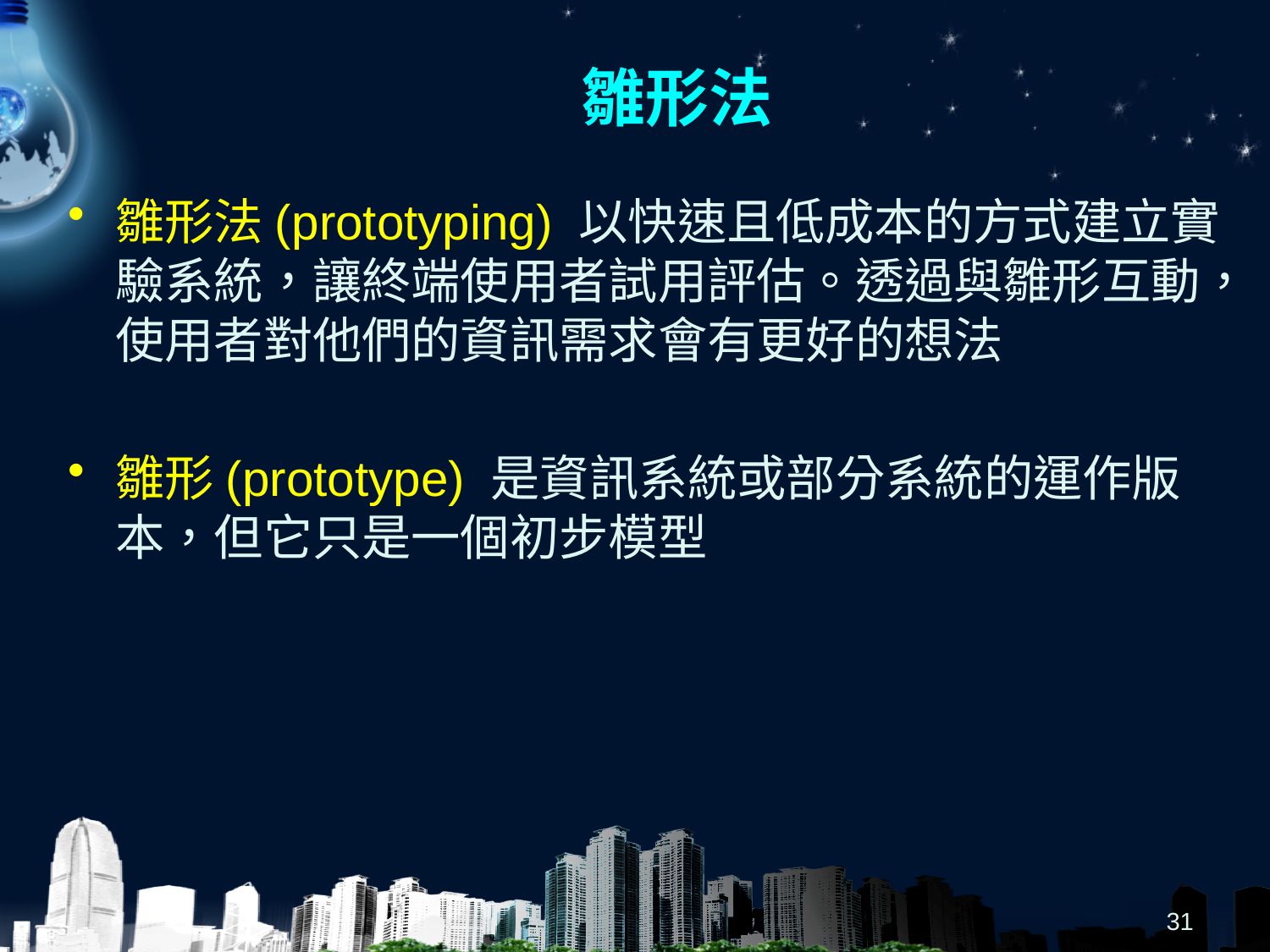

# 雛形法
雛形法(prototyping) 以快速且低成本的方式建立實驗系統，讓終端使用者試用評估。透過與雛形互動，使用者對他們的資訊需求會有更好的想法

雛形(prototype) 是資訊系統或部分系統的運作版本，但它只是一個初步模型
31